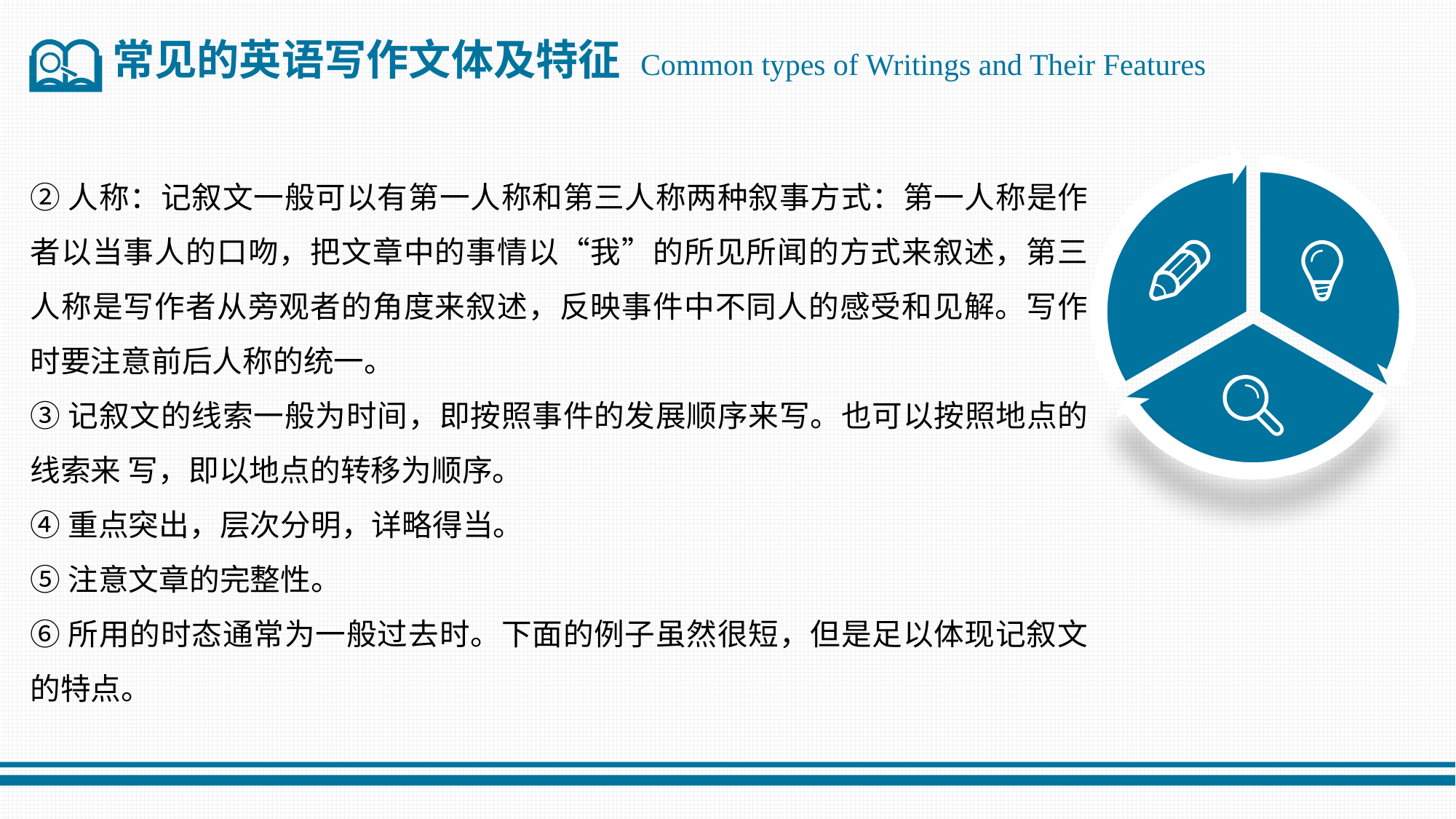

常见的英语写作文体及特征 Common types of Writings and Their Features

②人称：记叙文一般可以有第一人称和第三人称两种叙事方式：第一人称是作者以当事人的口吻，把文章中的事情以“我”的所见所闻的方式来叙述，第三人称是写作者从旁观者的角度来叙述，反映事件中不同人的感受和见解。写作时要注意前后人称的统一。
③记叙文的线索一般为时间，即按照事件的发展顺序来写。也可以按照地点的线索来 写，即以地点的转移为顺序。
④重点突出，层次分明，详略得当。
⑤注意文章的完整性。
⑥所用的时态通常为一般过去时。下面的例子虽然很短，但是足以体现记叙文的特点。